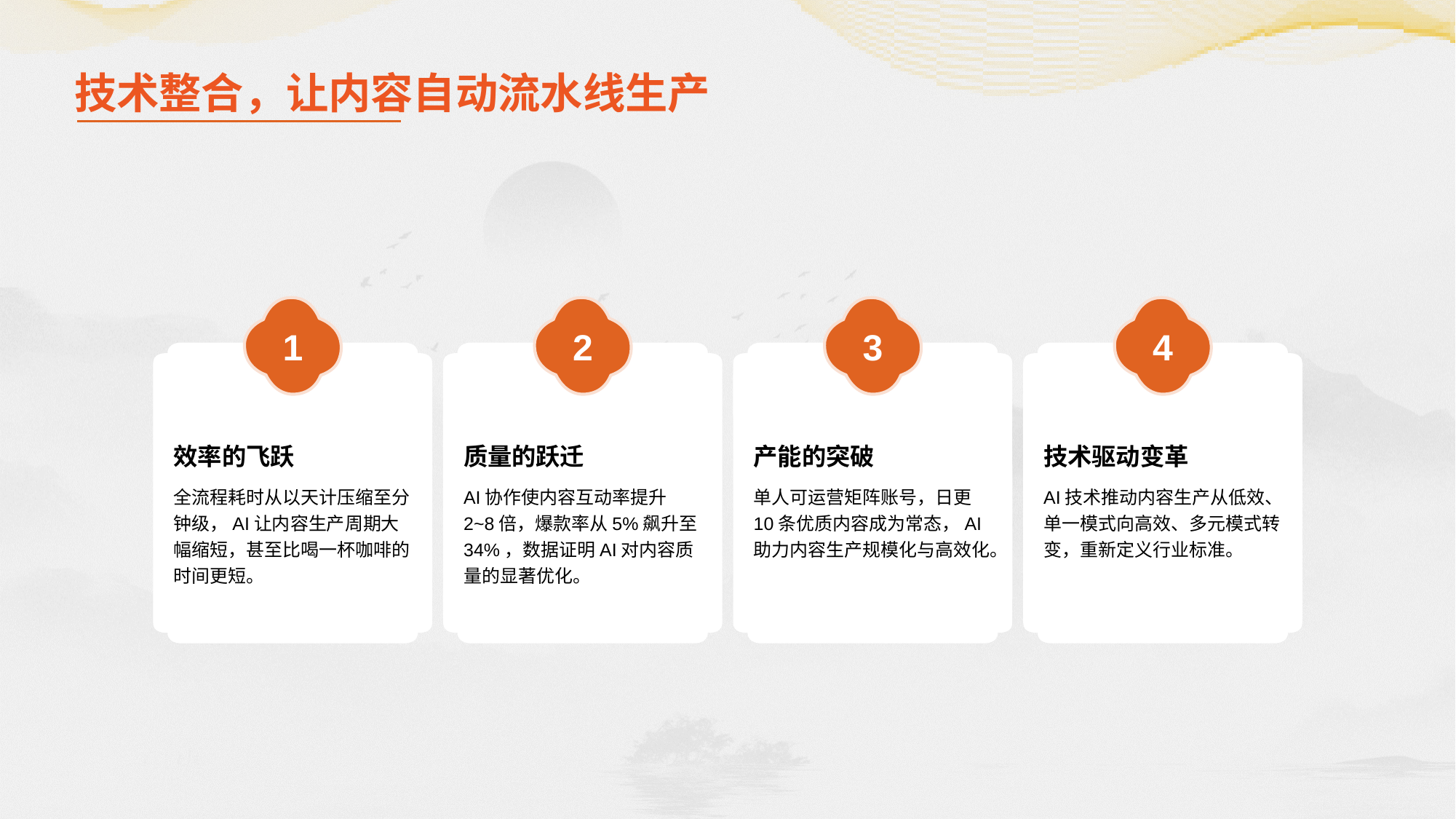

1
效率的飞跃
全流程耗时从以天计压缩至分钟级，AI让内容生产周期大幅缩短，甚至比喝一杯咖啡的时间更短。
2
质量的跃迁
AI协作使内容互动率提升2~8倍，爆款率从5%飙升至34%，数据证明AI对内容质量的显著优化。
3
产能的突破
单人可运营矩阵账号，日更10条优质内容成为常态，AI助力内容生产规模化与高效化。
4
技术驱动变革
AI技术推动内容生产从低效、单一模式向高效、多元模式转变，重新定义行业标准。

# 技术整合，让内容自动流水线生产